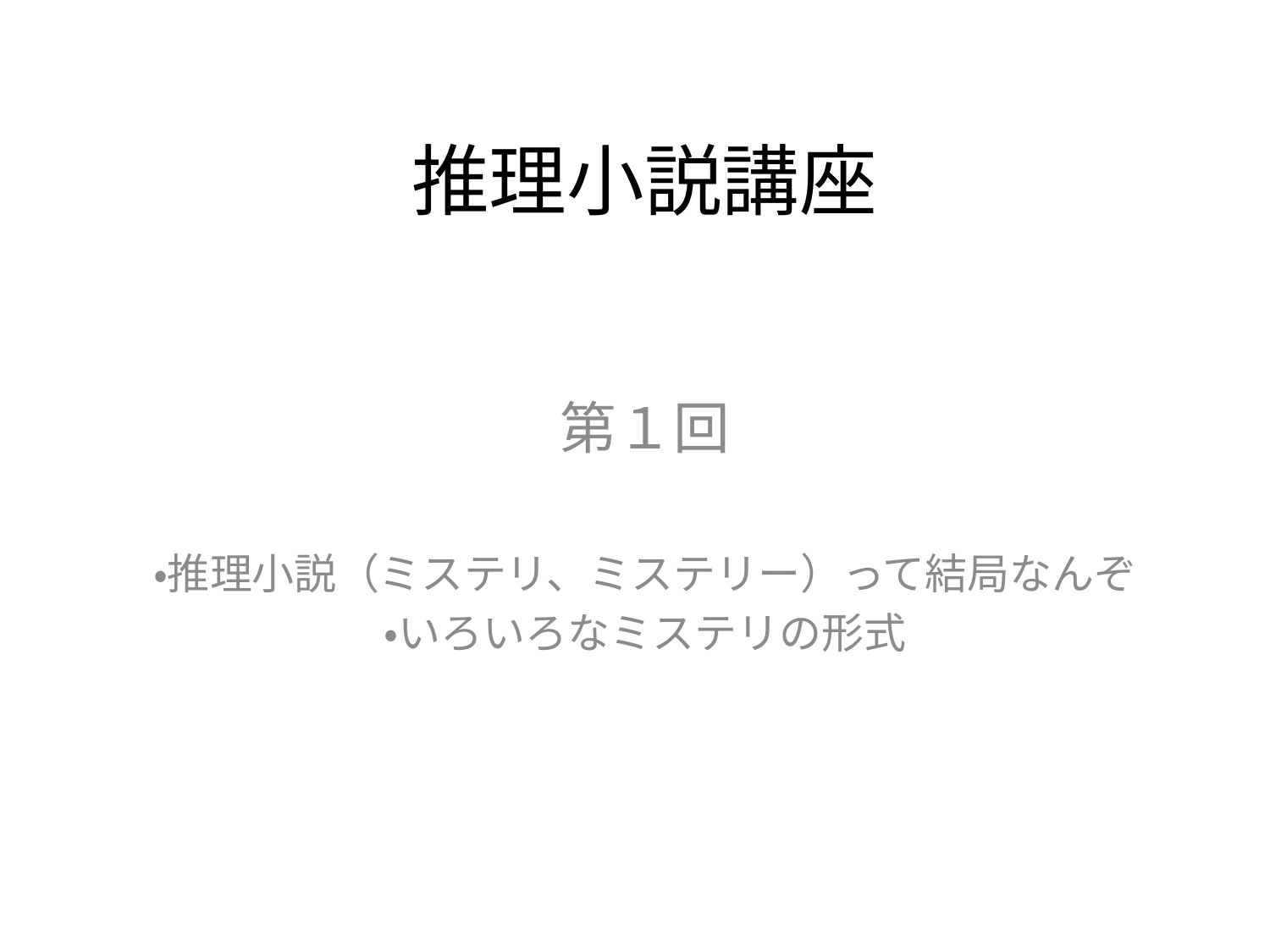

# 推理小説講座
第１回

・推理小説（ミステリ、ミステリー）って結局なんぞ
・いろいろなミステリの形式